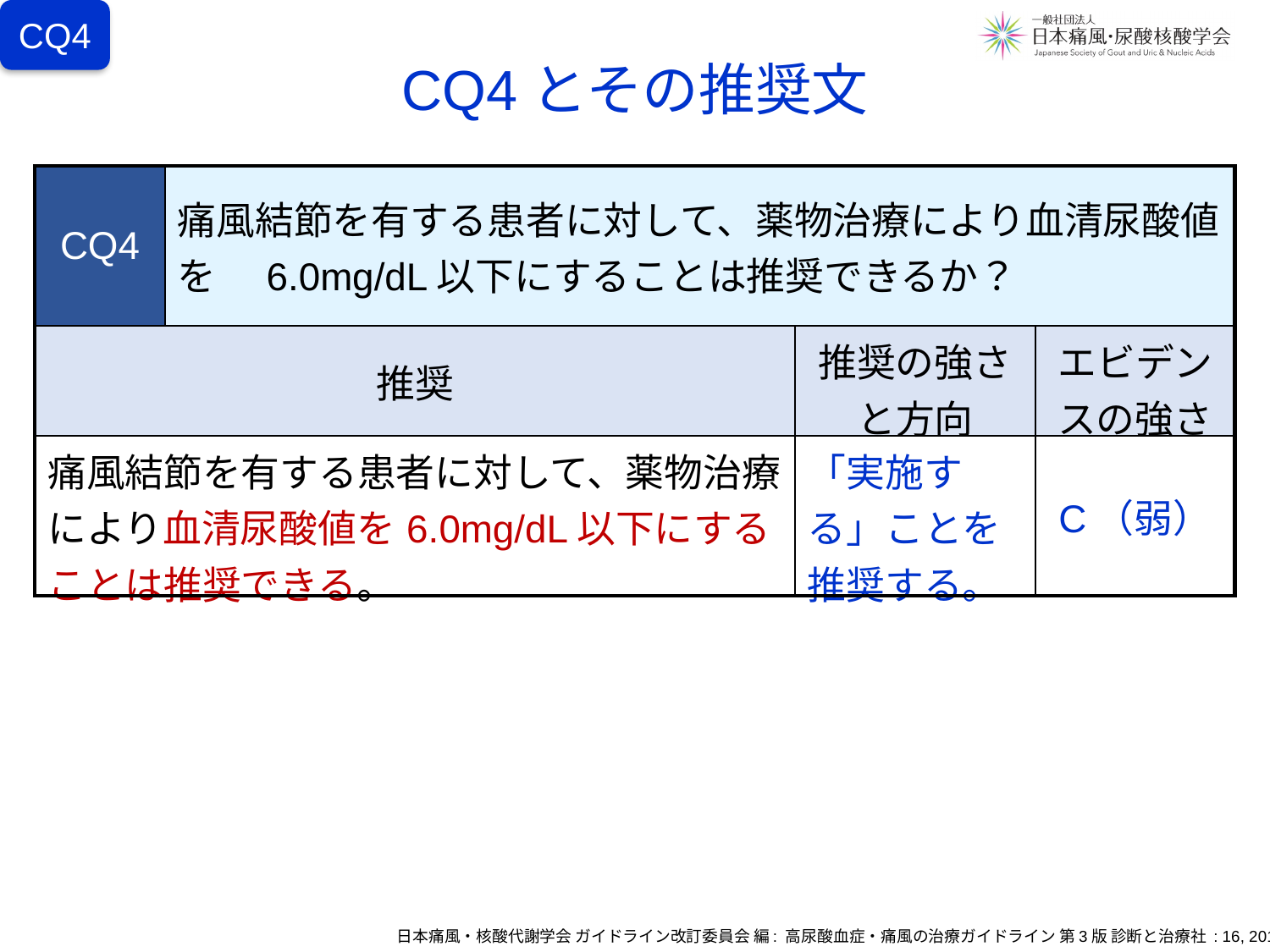

CQ4
# CQ4とその推奨文
| CQ4 | 痛風結節を有する患者に対して、薬物治療により血清尿酸値を　6.0mg/dL以下にすることは推奨できるか？ |  |  |
| --- | --- | --- | --- |
| 推奨 |  | 推奨の強さと方向 | エビデンスの強さ |
| 痛風結節を有する患者に対して、薬物治療により血清尿酸値を6.0mg/dL以下にすることは推奨できる。 |  | 「実施する」ことを推奨する。 | C（弱） |
日本痛風・核酸代謝学会 ガイドライン改訂委員会 編: 高尿酸血症・痛風の治療ガイドライン 第3版 診断と治療社 : 16, 2018